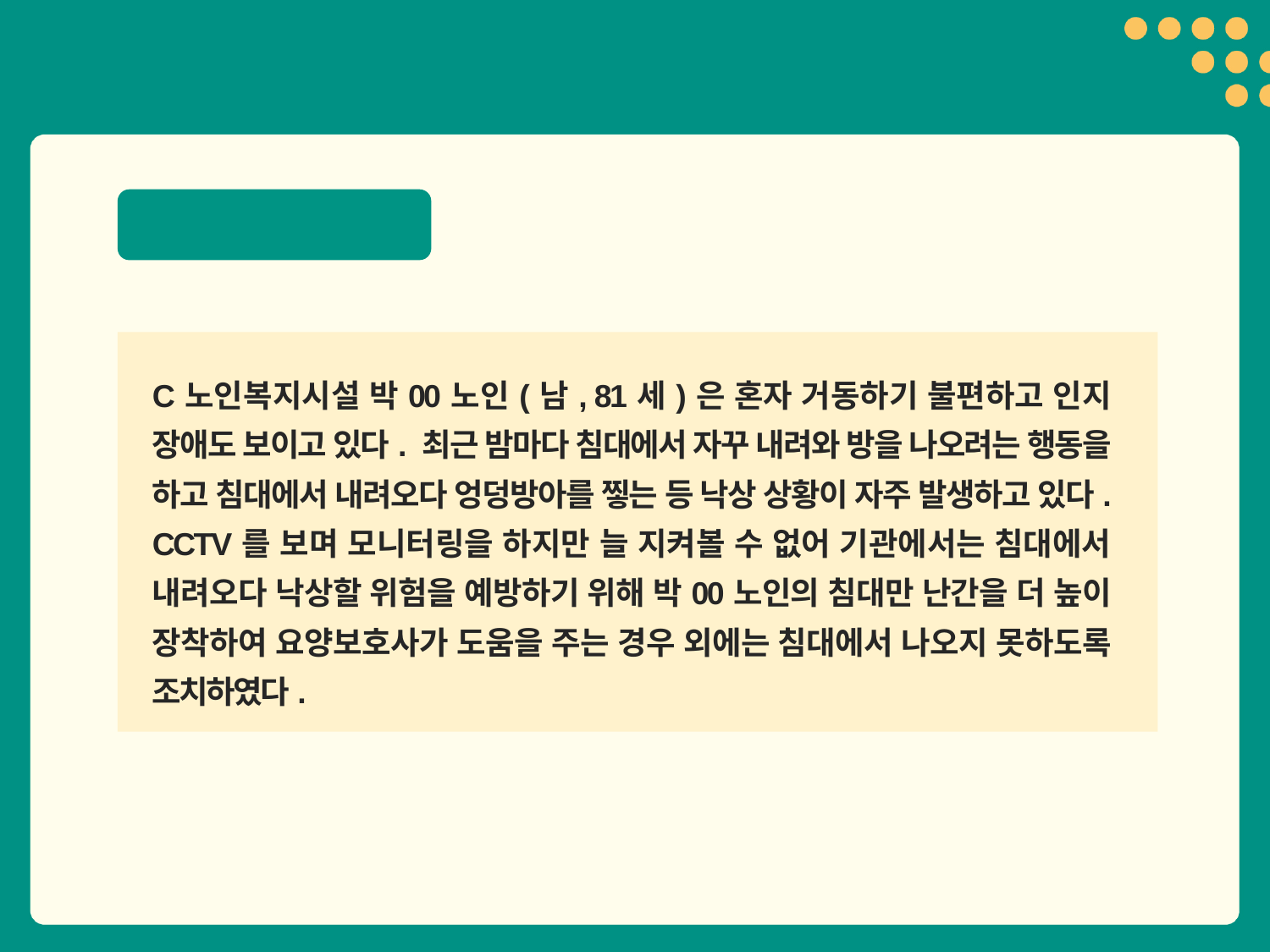

1. 내용 상황 설명

C노인복지시설 박00노인(남, 81세)은 혼자 거동하기 불편하고 인지 장애도 보이고 있다. 최근 밤마다 침대에서 자꾸 내려와 방을 나오려는 행동을 하고 침대에서 내려오다 엉덩방아를 찧는 등 낙상 상황이 자주 발생하고 있다. CCTV를 보며 모니터링을 하지만 늘 지켜볼 수 없어 기관에서는 침대에서 내려오다 낙상할 위험을 예방하기 위해 박00노인의 침대만 난간을 더 높이 장착하여 요양보호사가 도움을 주는 경우 외에는 침대에서 나오지 못하도록 조치하였다.
18